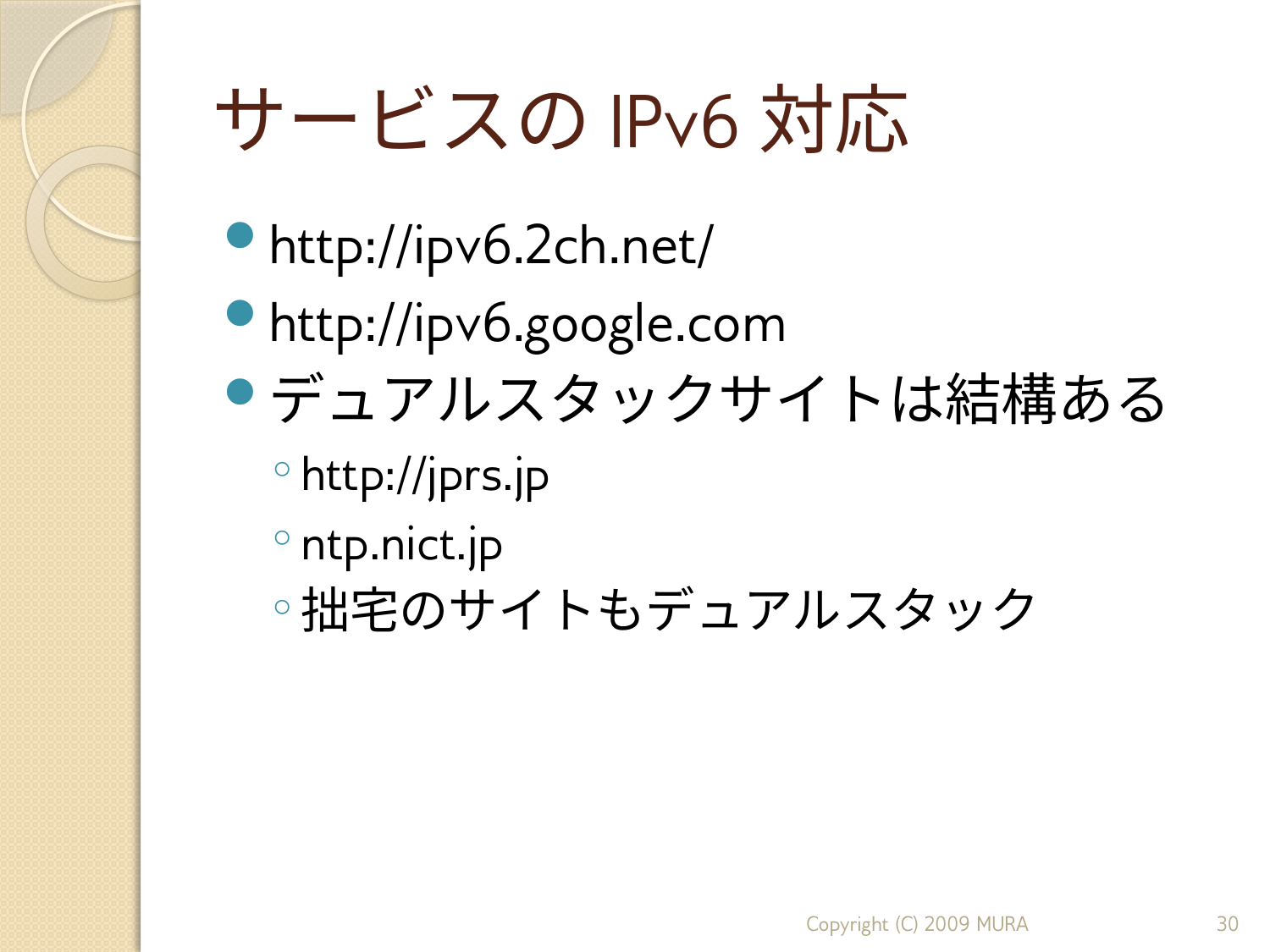

# サービスのIPv6対応
http://ipv6.2ch.net/
http://ipv6.google.com
デュアルスタックサイトは結構ある
http://jprs.jp
ntp.nict.jp
拙宅のサイトもデュアルスタック

Copyright (C) 2009 MURA
30